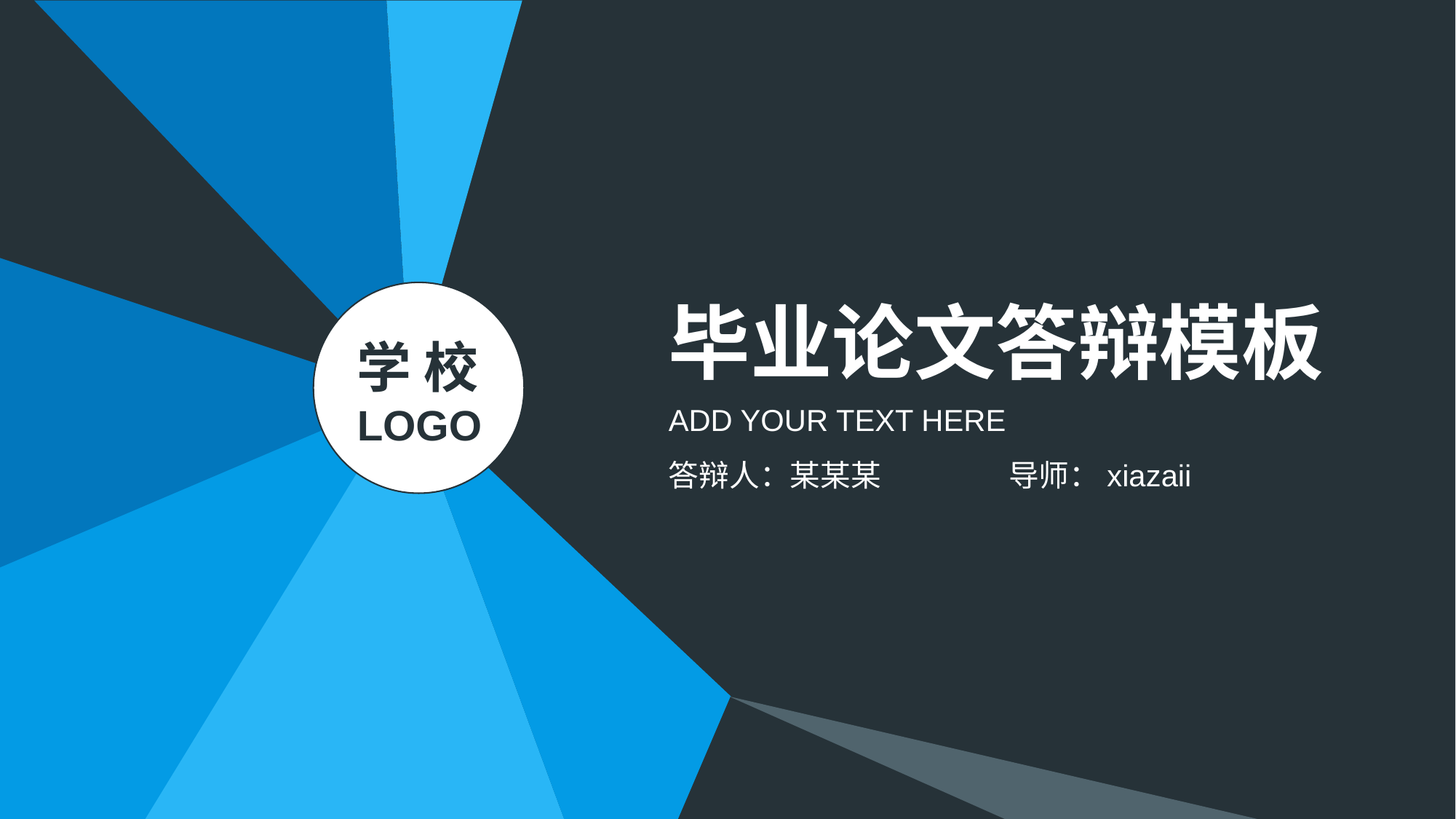

毕业论文答辩模板
学 校LOGO

ADD YOUR TEXT HERE
答辩人：某某某
导师：xiazaii